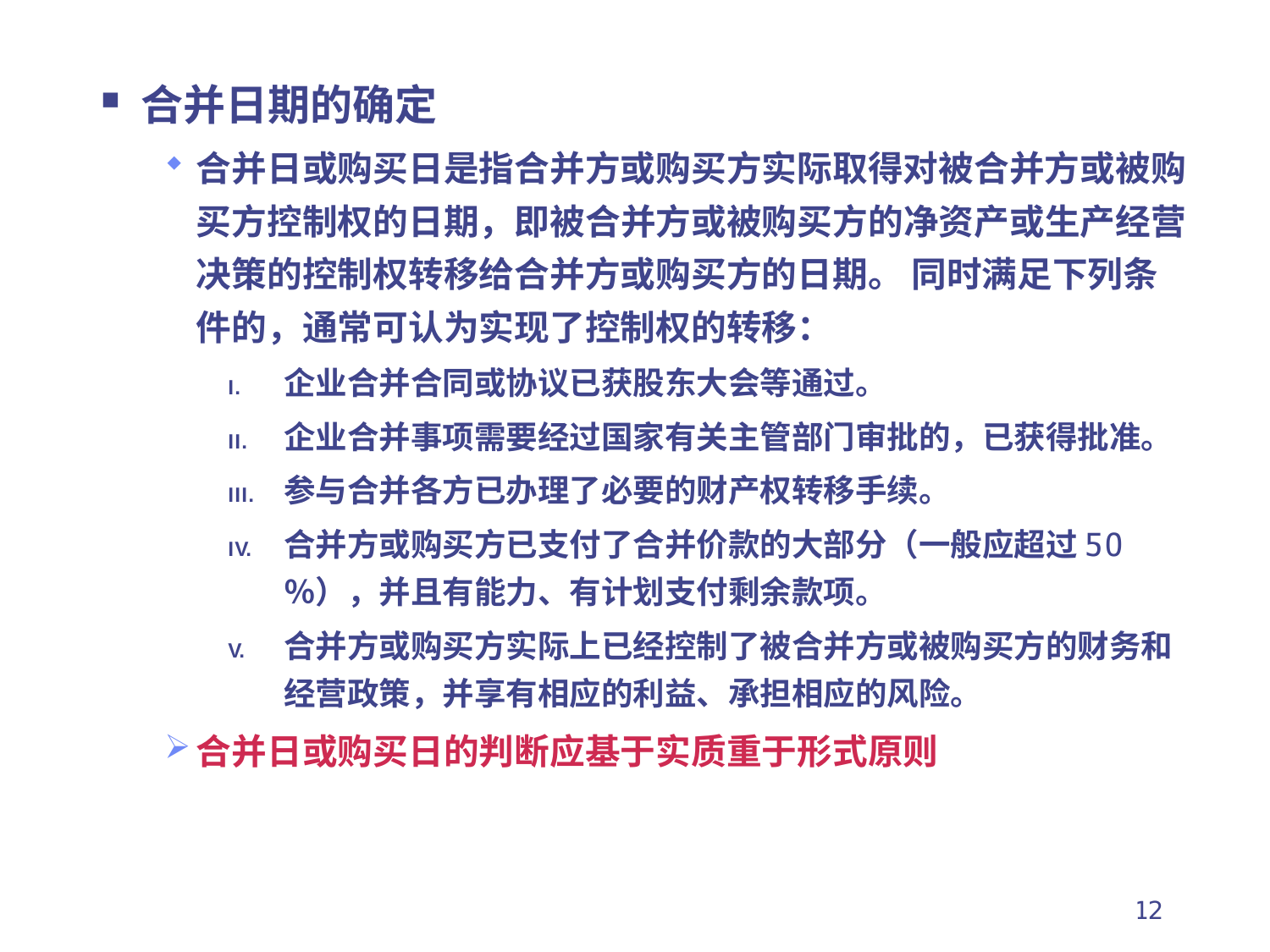

合并日期的确定
合并日或购买日是指合并方或购买方实际取得对被合并方或被购买方控制权的日期，即被合并方或被购买方的净资产或生产经营决策的控制权转移给合并方或购买方的日期。 同时满足下列条件的，通常可认为实现了控制权的转移：
企业合并合同或协议已获股东大会等通过。
企业合并事项需要经过国家有关主管部门审批的，已获得批准。
参与合并各方已办理了必要的财产权转移手续。
合并方或购买方已支付了合并价款的大部分（一般应超过50％），并且有能力、有计划支付剩余款项。
合并方或购买方实际上已经控制了被合并方或被购买方的财务和经营政策，并享有相应的利益、承担相应的风险。
合并日或购买日的判断应基于实质重于形式原则
12